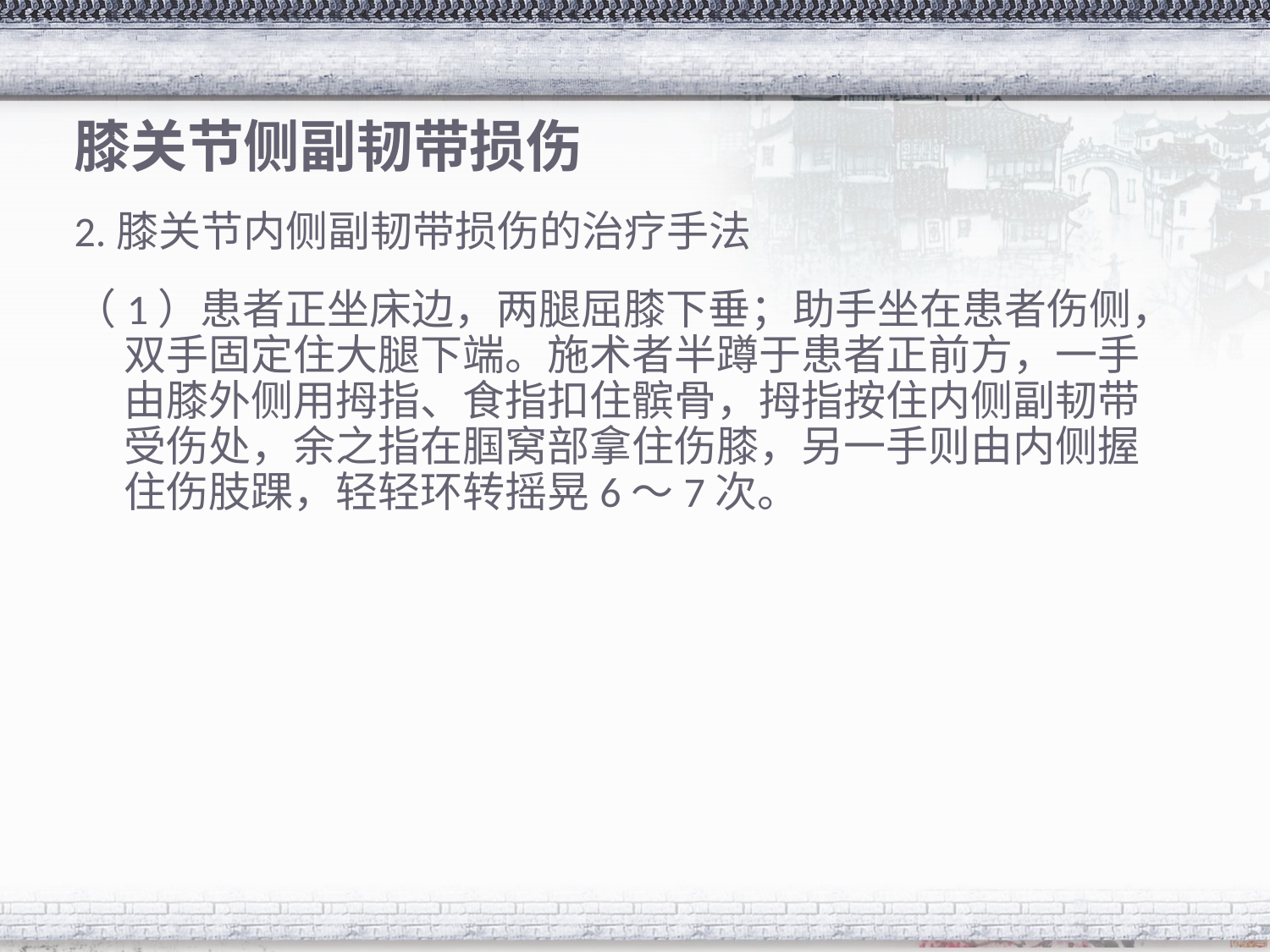

# 膝关节侧副韧带损伤
2.膝关节内侧副韧带损伤的治疗手法
（1）患者正坐床边，两腿屈膝下垂；助手坐在患者伤侧，双手固定住大腿下端。施术者半蹲于患者正前方，一手由膝外侧用拇指、食指扣住髌骨，拇指按住内侧副韧带受伤处，余之指在腘窝部拿住伤膝，另一手则由内侧握住伤肢踝，轻轻环转摇晃6～7次。